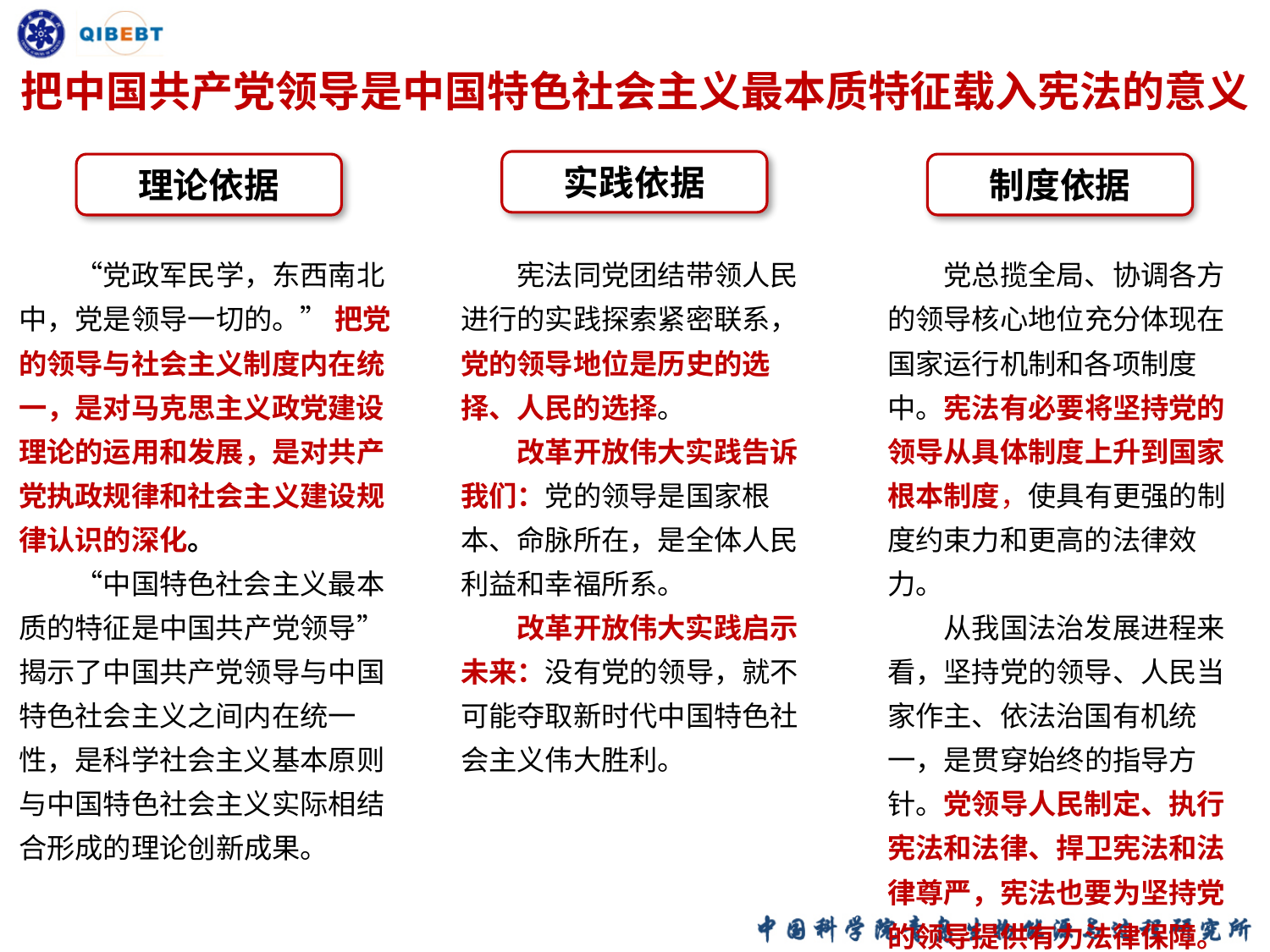

把中国共产党领导是中国特色社会主义最本质特征载入宪法的意义
实践依据
理论依据
制度依据
　　“党政军民学，东西南北中，党是领导一切的。” 把党的领导与社会主义制度内在统一，是对马克思主义政党建设理论的运用和发展，是对共产党执政规律和社会主义建设规律认识的深化。
　　“中国特色社会主义最本质的特征是中国共产党领导”揭示了中国共产党领导与中国特色社会主义之间内在统一性，是科学社会主义基本原则与中国特色社会主义实际相结合形成的理论创新成果。
　　宪法同党团结带领人民进行的实践探索紧密联系，党的领导地位是历史的选择、人民的选择。
　　改革开放伟大实践告诉我们：党的领导是国家根本、命脉所在，是全体人民利益和幸福所系。
　　改革开放伟大实践启示未来：没有党的领导，就不可能夺取新时代中国特色社会主义伟大胜利。
　　党总揽全局、协调各方的领导核心地位充分体现在国家运行机制和各项制度中。宪法有必要将坚持党的领导从具体制度上升到国家根本制度，使具有更强的制度约束力和更高的法律效力。
　　从我国法治发展进程来看，坚持党的领导、人民当家作主、依法治国有机统一，是贯穿始终的指导方针。党领导人民制定、执行宪法和法律、捍卫宪法和法律尊严，宪法也要为坚持党的领导提供有力法律保障。